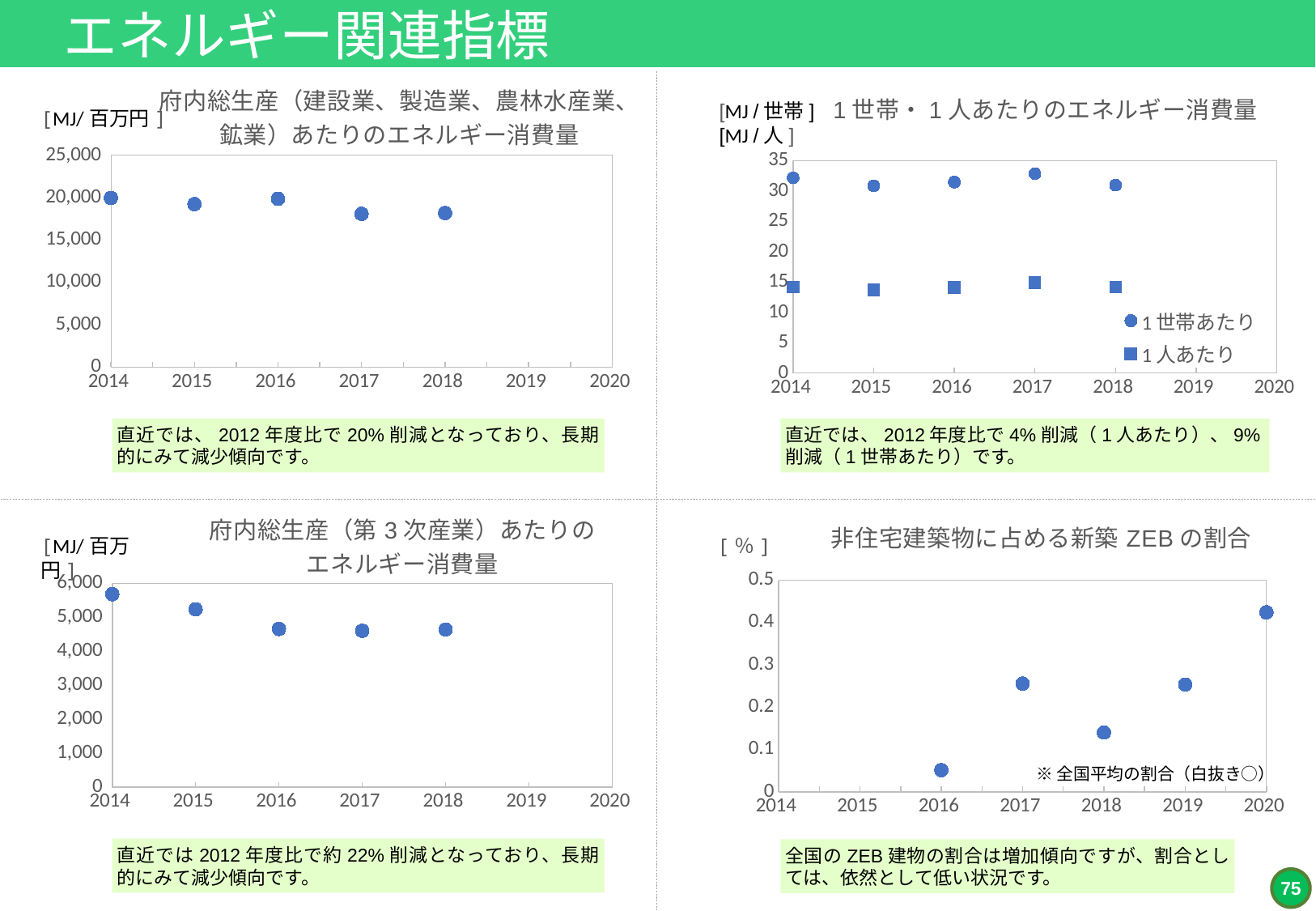

エネルギー関連指標

### Chart: 府内総生産（建設業、製造業、農林水産業、
鉱業）あたりのエネルギー消費量

| Category | 総生産あたりのエネルギー消費量 |
|---|---|

### Chart: 1世帯・1人あたりのエネルギー消費量

| Category | 1世帯あたり | 1人あたり |
|---|---|---|
[MJ /世帯]
[MJ /人]
[MJ/百万円]
直近では、2012年度比で20%削減となっており、長期的にみて減少傾向です。
直近では、2012年度比で4%削減（1人あたり）、9%削減（1世帯あたり）です。

### Chart: 非住宅建築物に占める新築ZEBの割合

| Category | 新築ZEB割合[％] |
|---|---|

### Chart: 府内総生産（第3次産業）あたりの
エネルギー消費量

| Category | 第3次産業あたりのエネルギー消費量[MJ/百万円] |
|---|---|
[MJ/百万円]
[％]
※全国平均の割合（白抜き○）
直近では2012年度比で約22%削減となっており、長期的にみて減少傾向です。
全国のZEB建物の割合は増加傾向ですが、割合としては、依然として低い状況です。
75